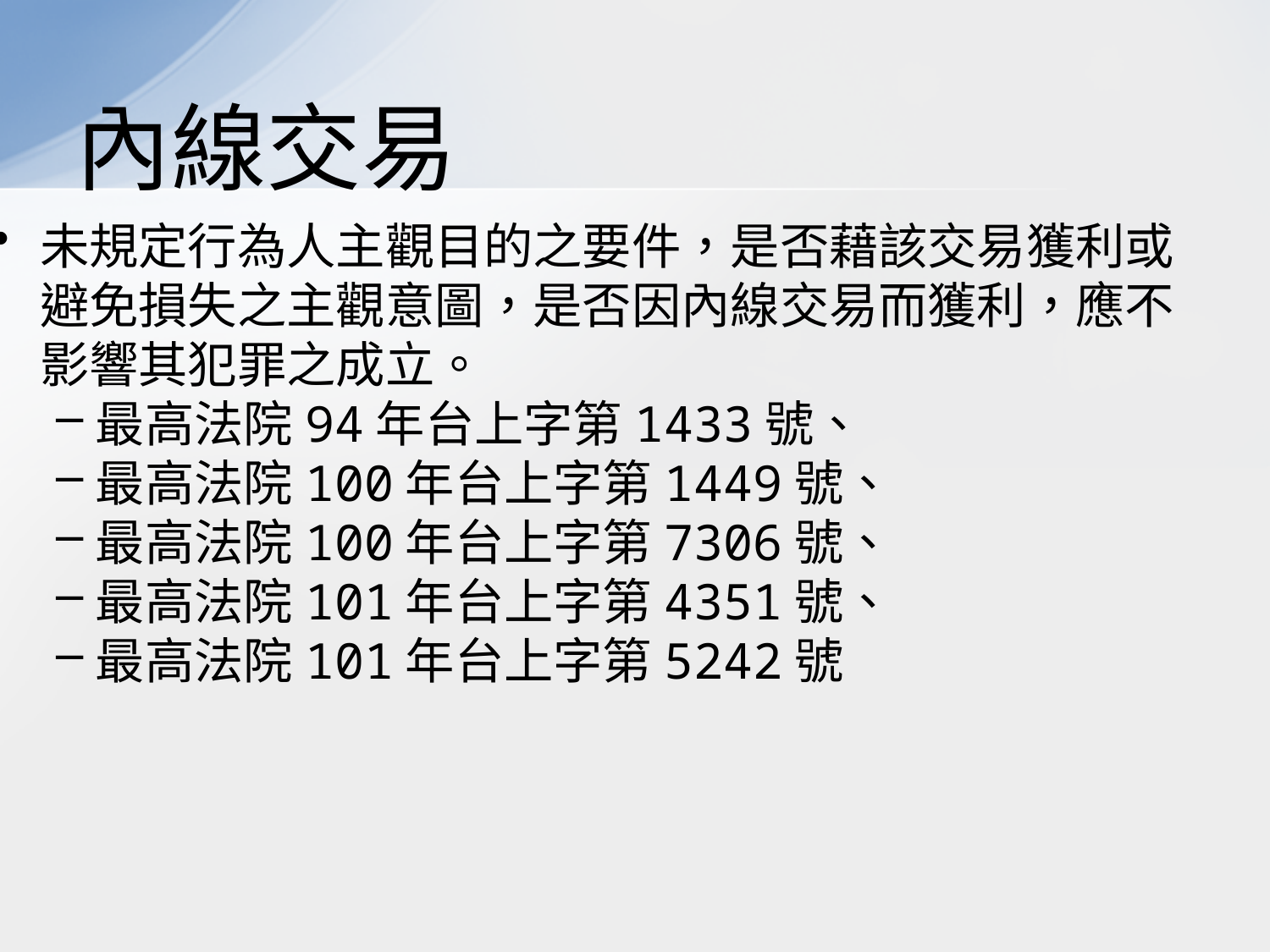

# 內線交易
未規定行為人主觀目的之要件，是否藉該交易獲利或避免損失之主觀意圖，是否因內線交易而獲利，應不影響其犯罪之成立。
最高法院94年台上字第1433號、
最高法院100年台上字第1449號、
最高法院100年台上字第7306號、
最高法院101年台上字第4351號、
最高法院101年台上字第5242號